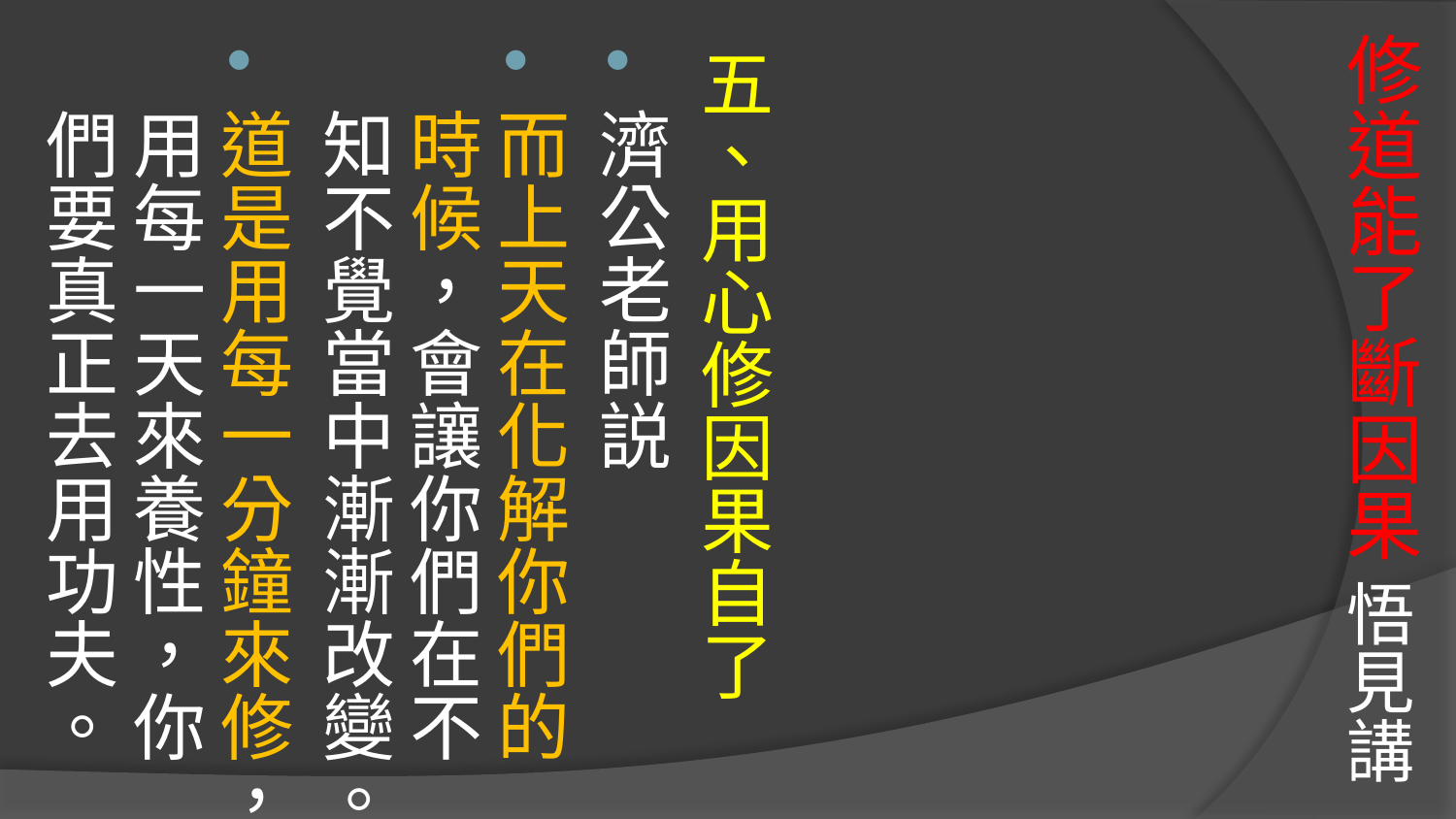

# 修道能了斷因果 悟見講
五、用心修因果自了
濟公老師説
而上天在化解你們的時候，會讓你們在不知不覺當中漸漸改變。
道是用每一分鐘來修，用每一天來養性，你們要真正去用功夫。